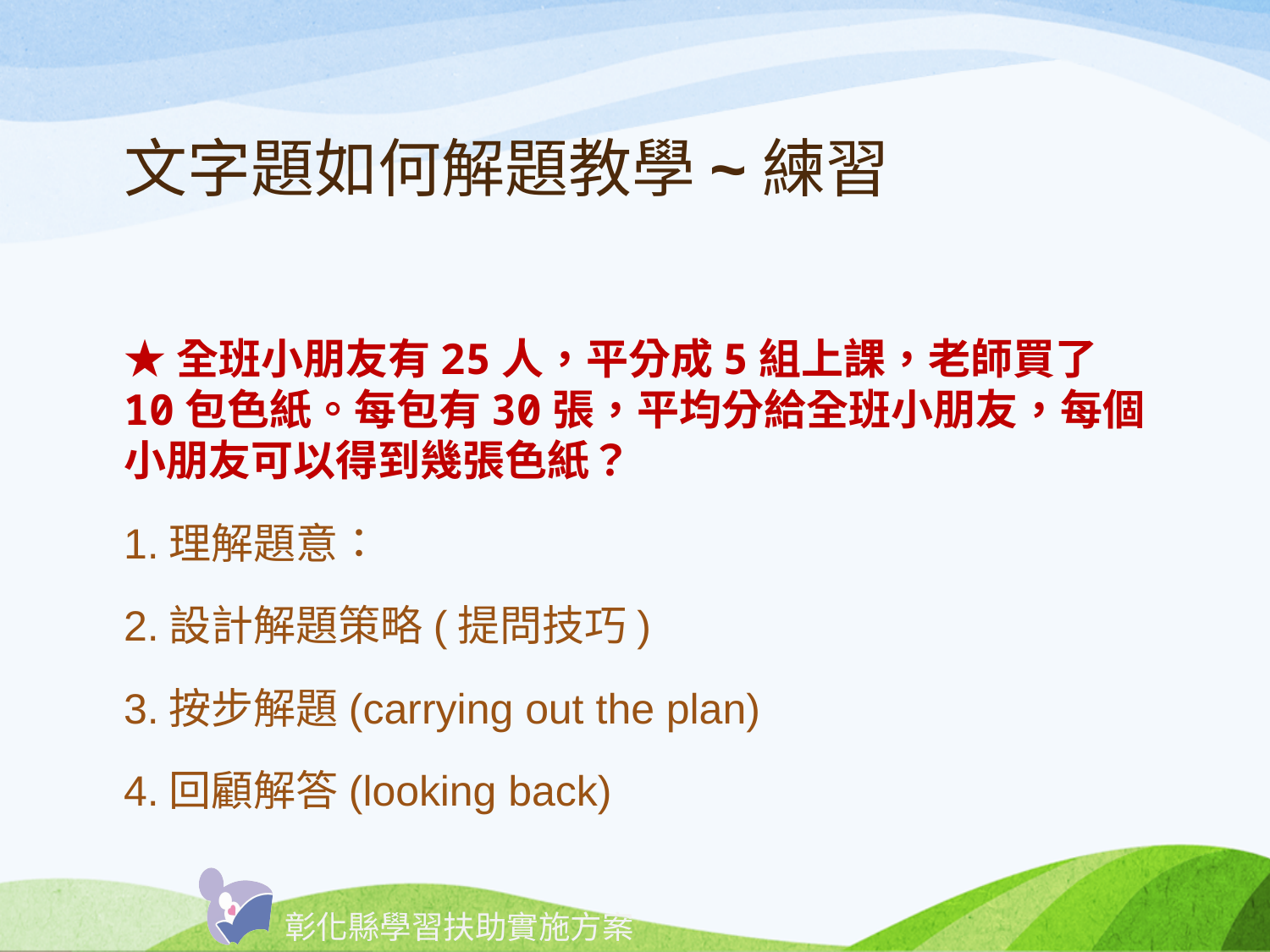

# 文字題如何解題教學~練習

★全班小朋友有25人，平分成5組上課，老師買了10包色紙。每包有30張，平均分給全班小朋友，每個小朋友可以得到幾張色紙？
1.理解題意：
2.設計解題策略(提問技巧)
3.按步解題(carrying out the plan)
4.回顧解答(looking back)